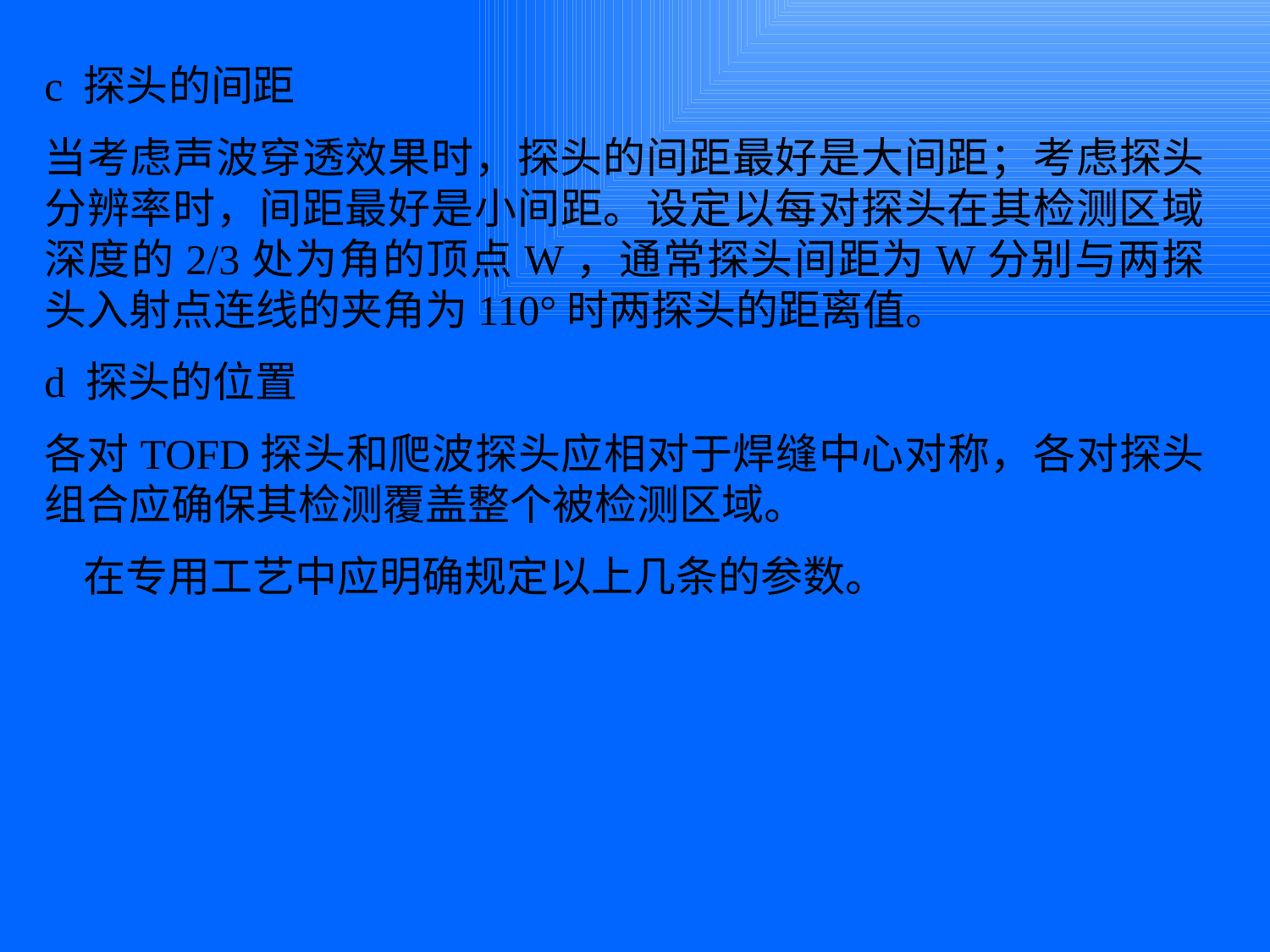

c 探头的间距
当考虑声波穿透效果时，探头的间距最好是大间距；考虑探头分辨率时，间距最好是小间距。设定以每对探头在其检测区域深度的2/3处为角的顶点W，通常探头间距为W分别与两探头入射点连线的夹角为110°时两探头的距离值。
d 探头的位置
各对TOFD探头和爬波探头应相对于焊缝中心对称，各对探头组合应确保其检测覆盖整个被检测区域。
   在专用工艺中应明确规定以上几条的参数。